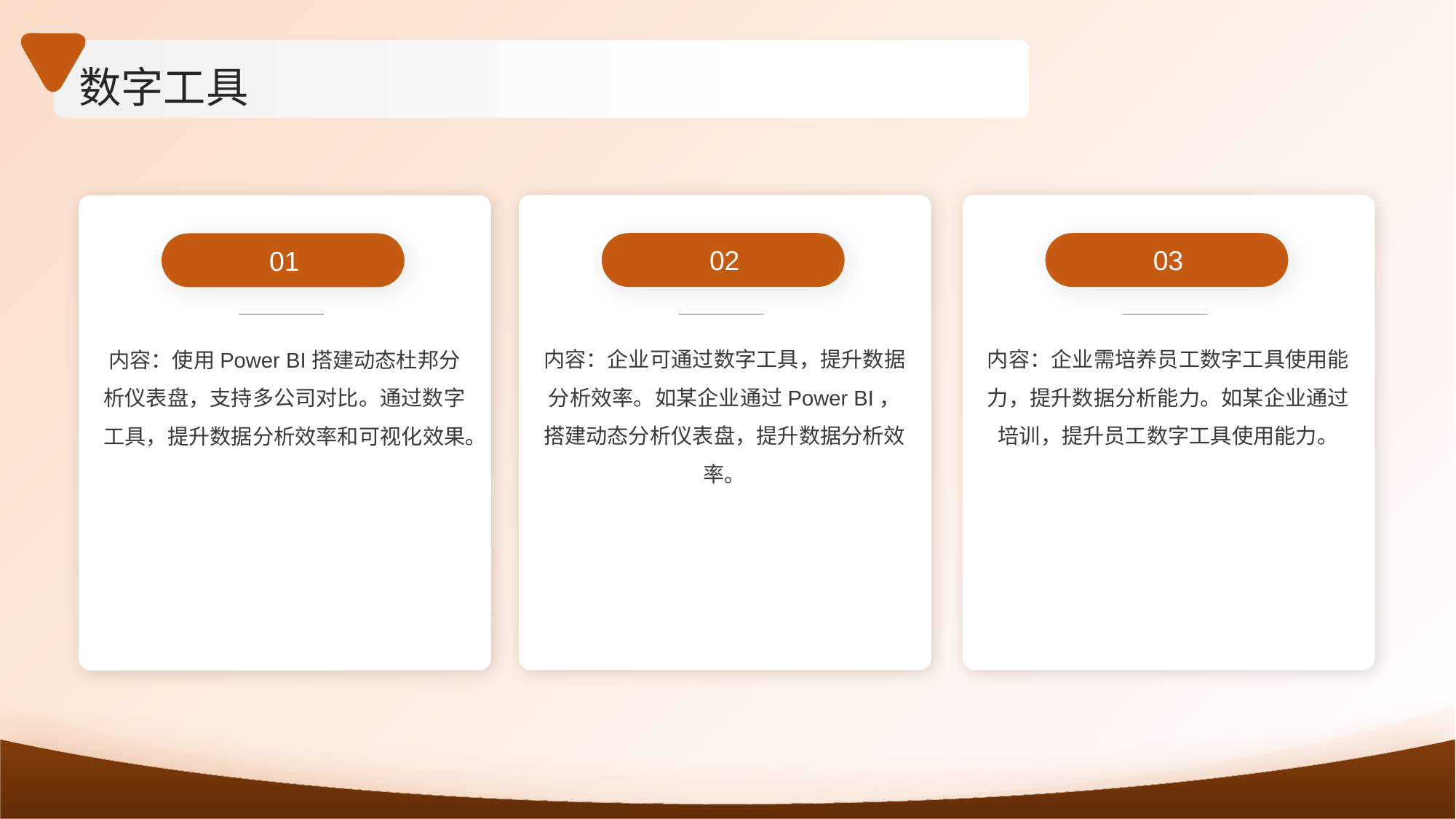

数字工具

02
03
01

内容：企业可通过数字工具，提升数据分析效率。如某企业通过Power BI，搭建动态分析仪表盘，提升数据分析效率。
内容：企业需培养员工数字工具使用能力，提升数据分析能力。如某企业通过培训，提升员工数字工具使用能力。
内容：使用Power BI搭建动态杜邦分析仪表盘，支持多公司对比。通过数字工具，提升数据分析效率和可视化效果。